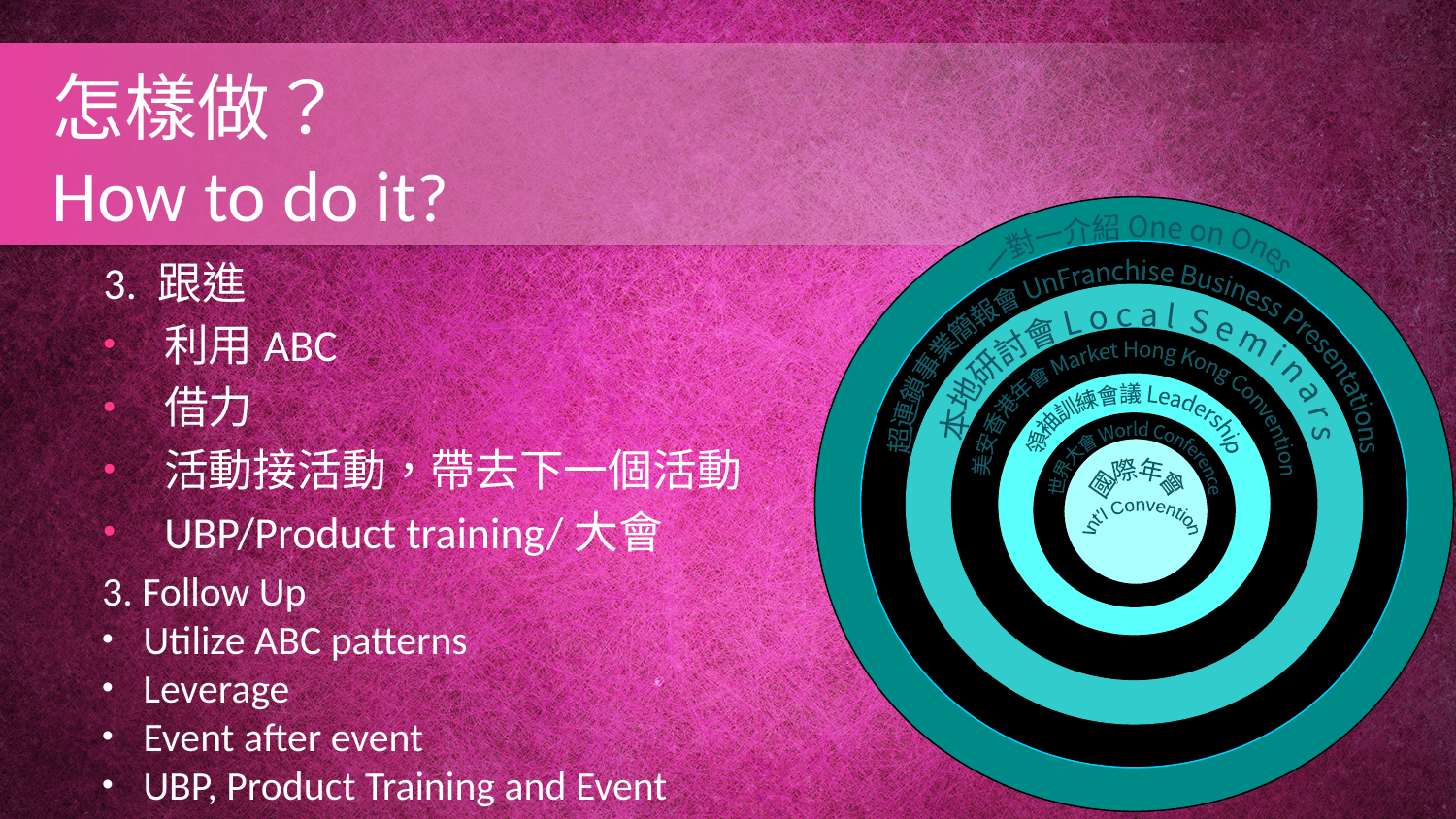

怎樣做？
How to do it?

一對一介紹 One on Ones

超連鎖事業簡報會 UnFranchise Business Presentations

本地研討會 L o c a l  S e m i n a r s

美安香港年會 Market Hong Kong Convention

領袖訓練會議 Leadership

世界大會 World Conference

國際年會
Int'l Convention
3. 跟進
利用ABC
借力
活動接活動，帶去下一個活動
UBP/Product training/大會

3. Follow Up
Utilize ABC patterns
Leverage
Event after event
UBP, Product Training and Event